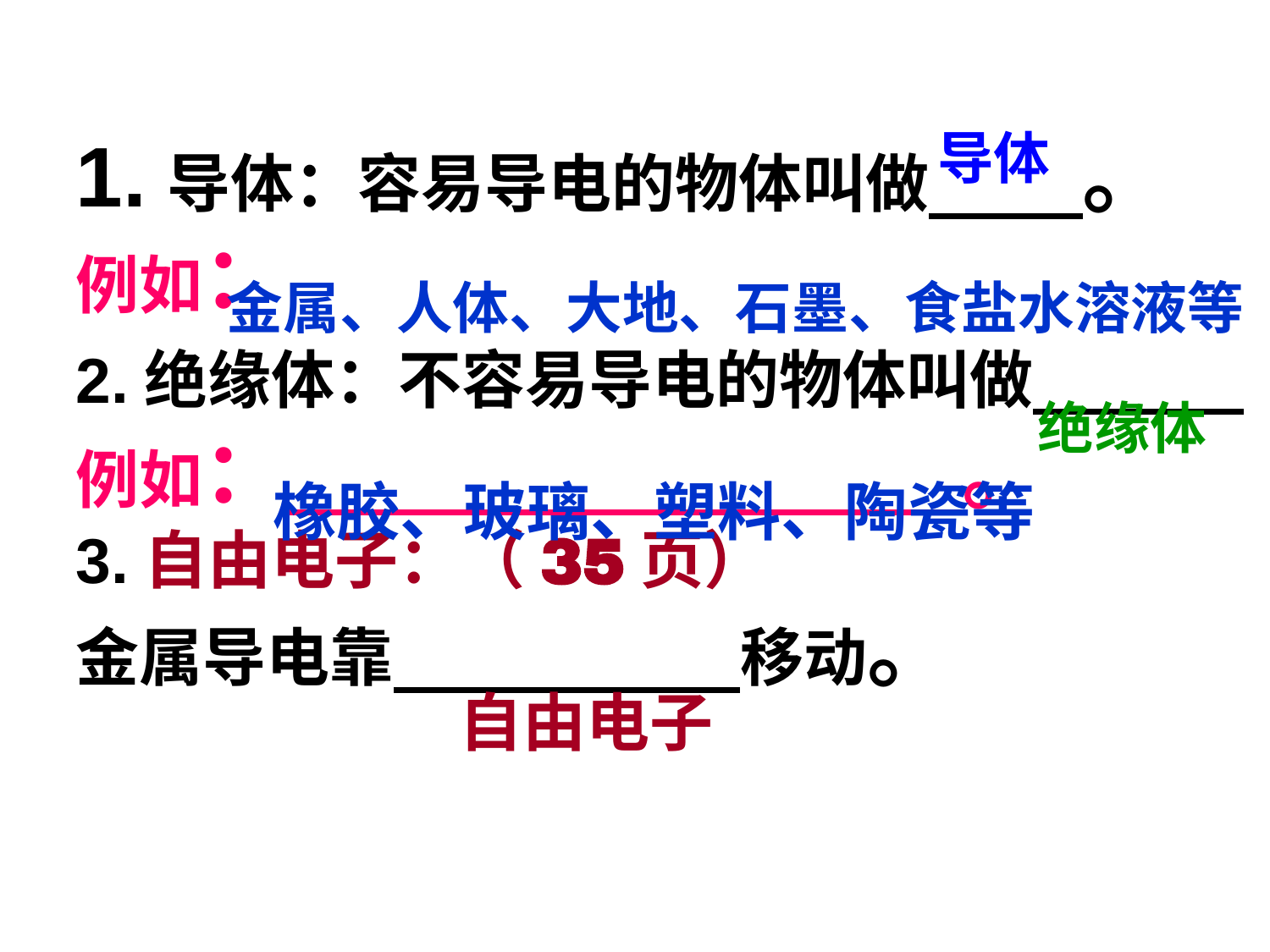

1.导体：容易导电的物体叫做        。
例如：
2.绝缘体：不容易导电的物体叫做
例如：                                   。
3.自由电子：（35页）
金属导电靠                  移动。
导体
金属、人体、大地、石墨、食盐水溶液等
绝缘体
橡胶、玻璃、塑料、陶瓷等
自由电子